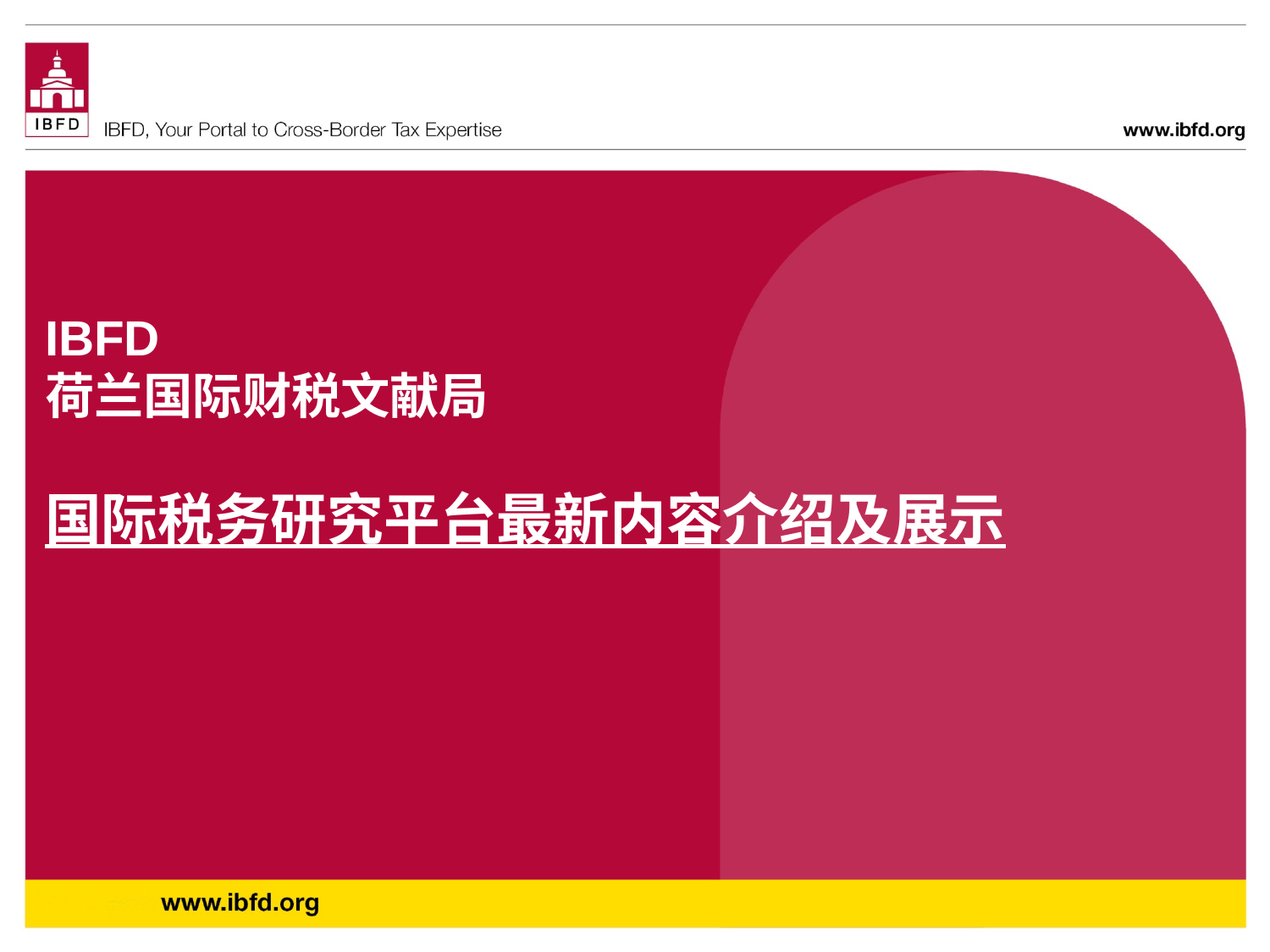

IBFD
荷兰国际财税文献局

国际税务研究平台最新内容介绍及展示
1
© 2015 IBFD